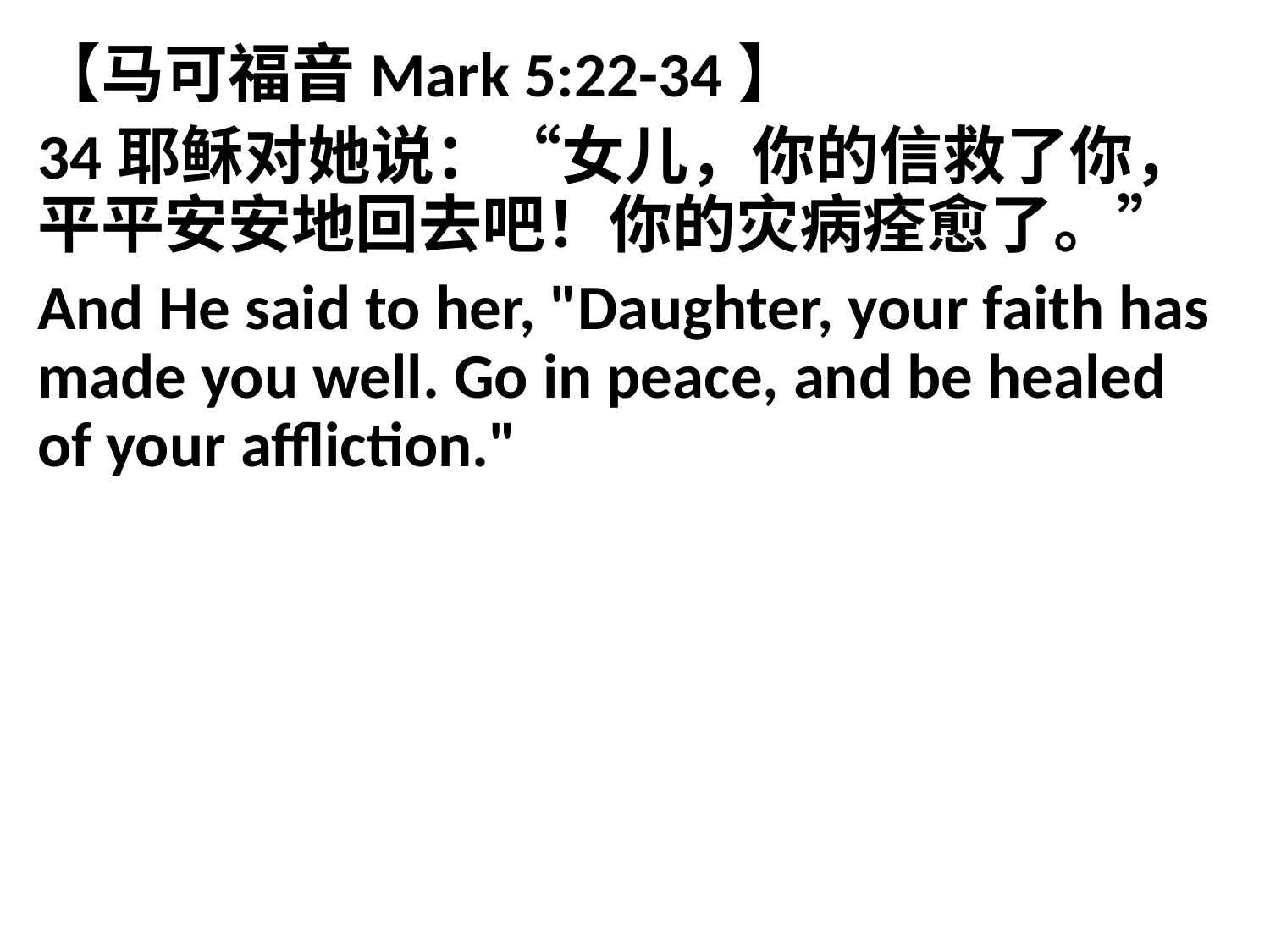

【马可福音Mark 5:22-34】
34耶稣对她说：“女儿，你的信救了你，平平安安地回去吧！你的灾病痊愈了。”
And He said to her, "Daughter, your faith has made you well. Go in peace, and be healed of your affliction."